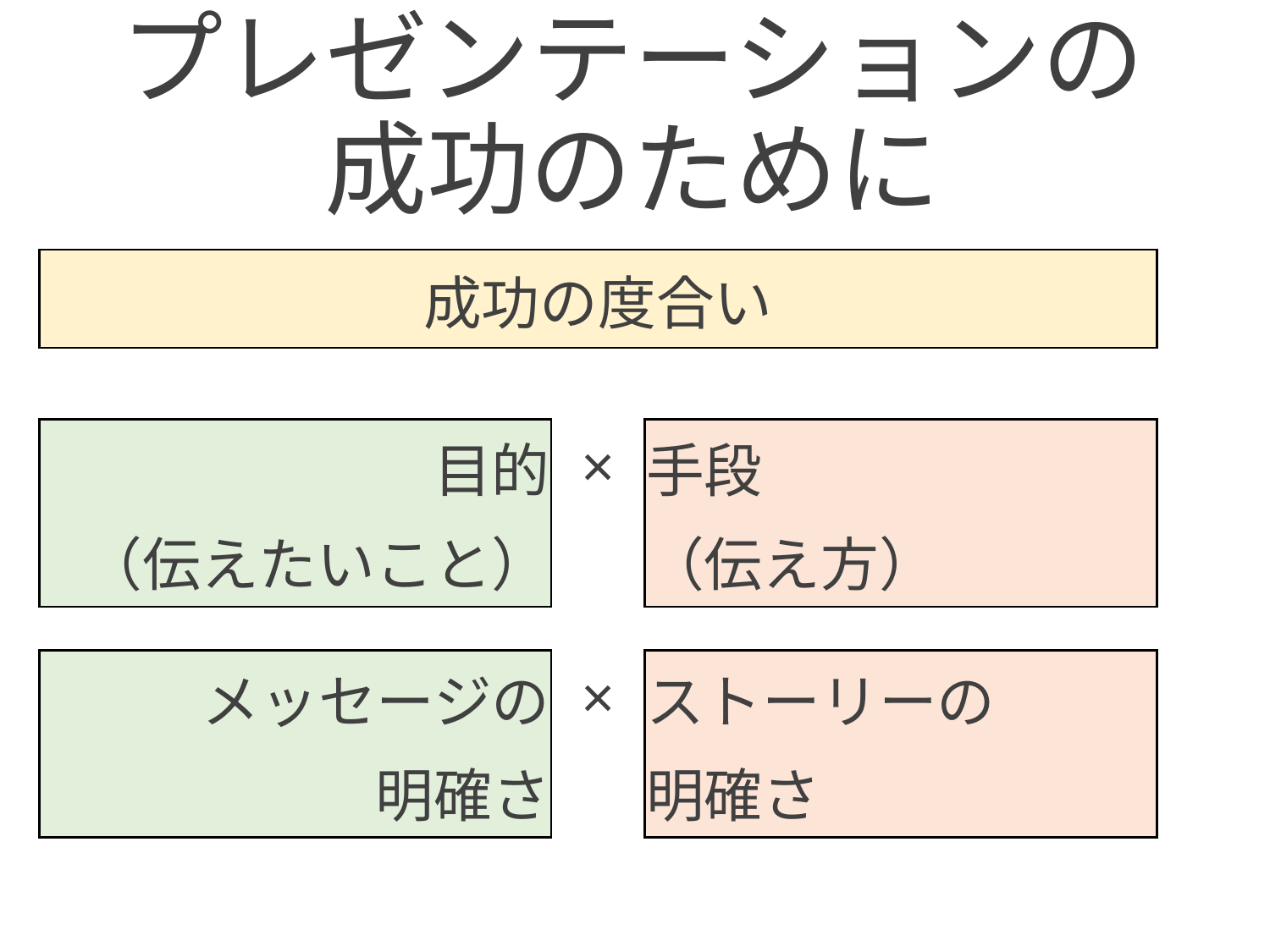

# プレゼンテーションの 成功のために
| 成功の度合い |  |  |
| --- | --- | --- |
|  |  |  |
| 目的 | × | 手段 |
| （伝えたいこと） |  | （伝え方） |
|  |  |  |
| メッセージの | × | ストーリーの |
| 明確さ |  | 明確さ |